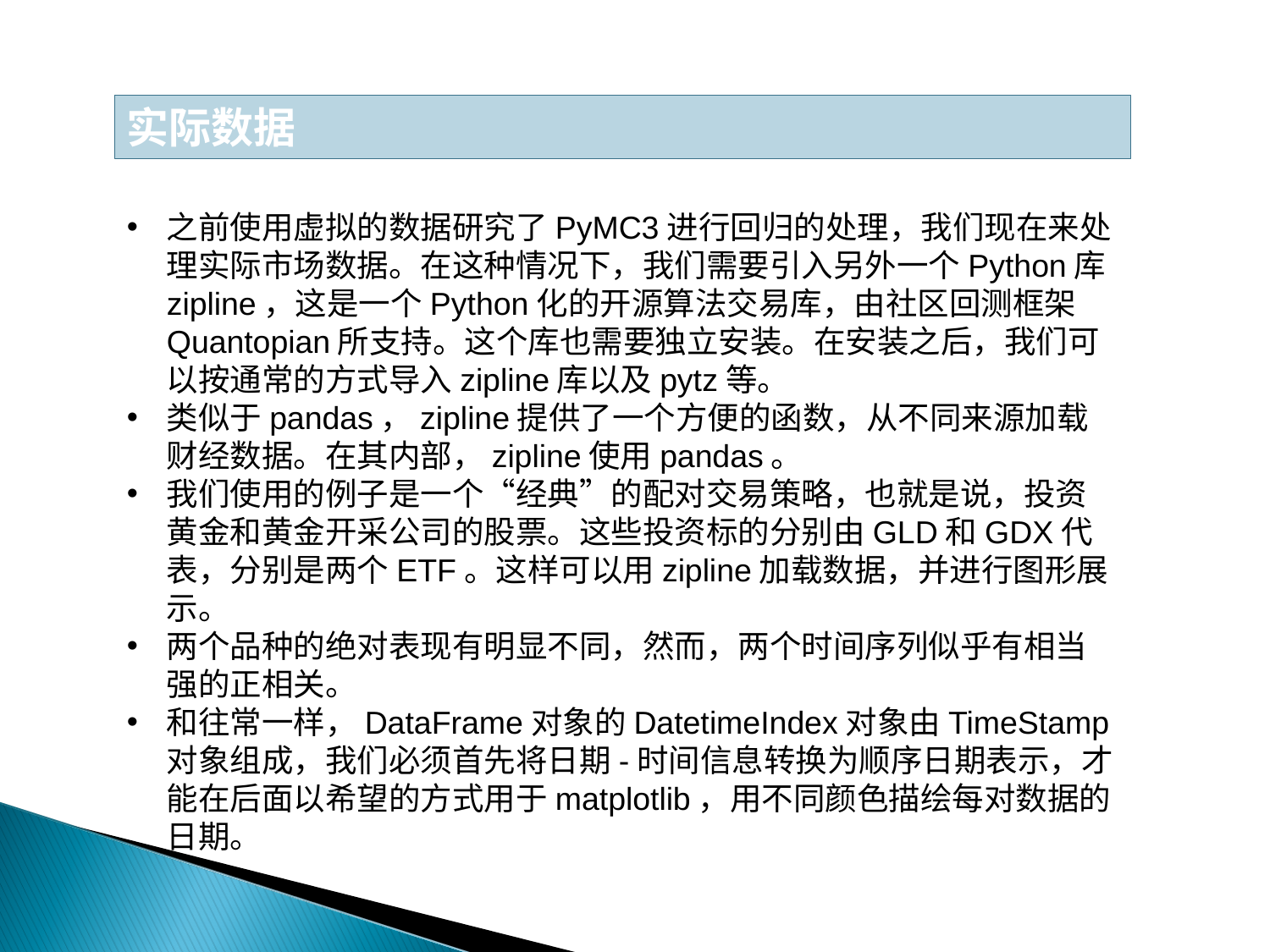

实际数据
之前使用虚拟的数据研究了PyMC3进行回归的处理，我们现在来处理实际市场数据。在这种情况下，我们需要引入另外一个Python库zipline，这是一个Python化的开源算法交易库，由社区回测框架Quantopian所支持。这个库也需要独立安装。在安装之后，我们可以按通常的方式导入zipline库以及pytz等。
类似于pandas，zipline提供了一个方便的函数，从不同来源加载财经数据。在其内部，zipline使用pandas。
我们使用的例子是一个“经典”的配对交易策略，也就是说，投资黄金和黄金开采公司的股票。这些投资标的分别由GLD和GDX代表，分别是两个ETF。这样可以用zipline加载数据，并进行图形展示。
两个品种的绝对表现有明显不同，然而，两个时间序列似乎有相当强的正相关。
和往常一样，DataFrame对象的DatetimeIndex对象由TimeStamp对象组成，我们必须首先将日期-时间信息转换为顺序日期表示，才能在后面以希望的方式用于matplotlib，用不同颜色描绘每对数据的日期。